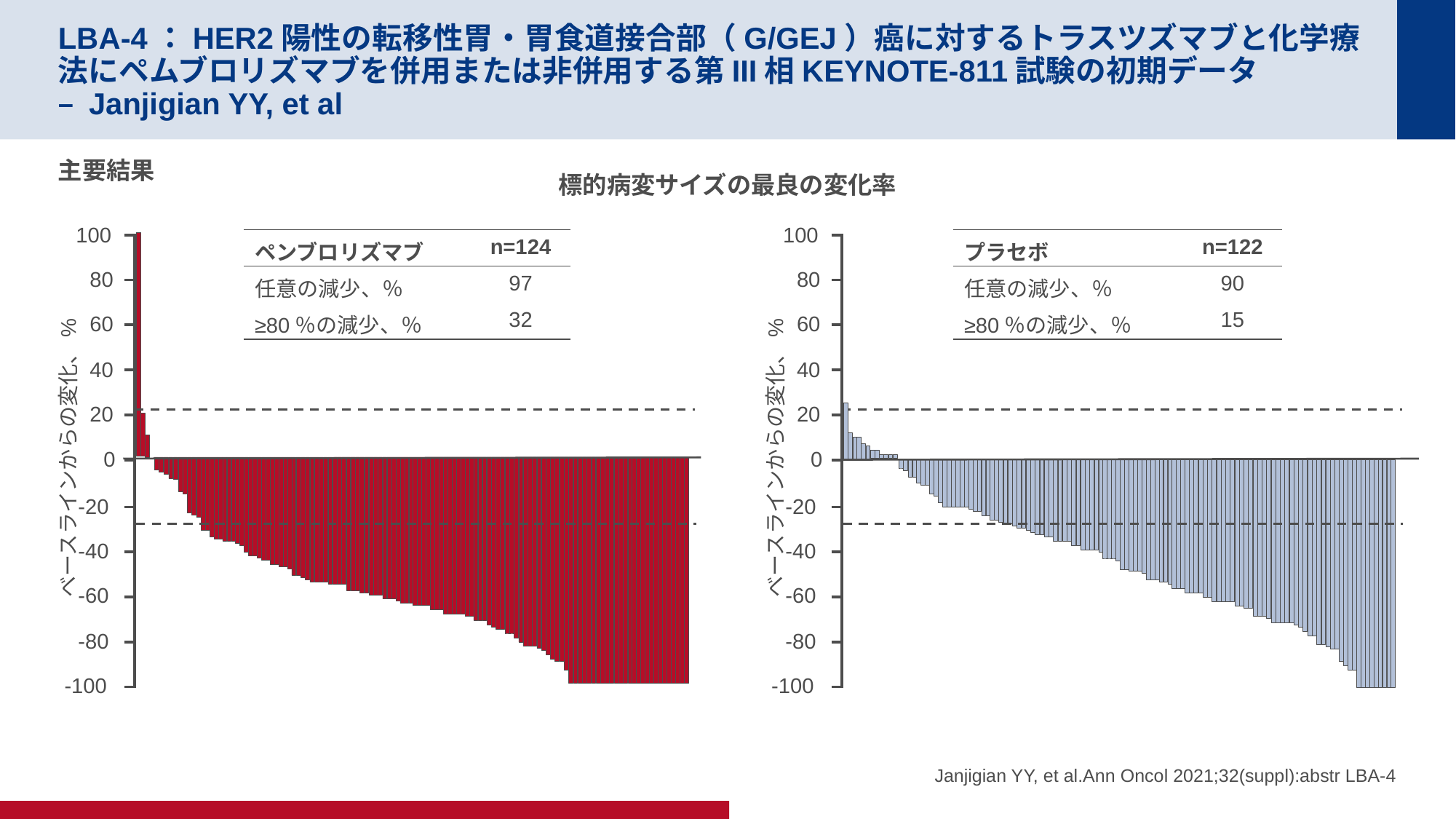

# LBA-4：HER2陽性の転移性胃・胃食道接合部（G/GEJ）癌に対するトラスツズマブと化学療法にペムブロリズマブを併用または非併用する第III相KEYNOTE-811試験の初期データ – Janjigian YY, et al
主要結果
標的病変サイズの最良の変化率
100
80
60
40
20

ベースラインからの変化、%
0

-20
-40
-60
-80
-100
100
80
60
40
20
| ペンブロリズマブ | n=124 |
| --- | --- |
| 任意の減少、％ | 97 |
| ≥80％の減少、％ | 32 |
| プラセボ | n=122 |
| --- | --- |
| 任意の減少、％ | 90 |
| ≥80％の減少、％ | 15 |

ベースラインからの変化、%
0

-20
-40
-60
-80
-100
Janjigian YY, et al.Ann Oncol 2021;32(suppl):abstr LBA-4